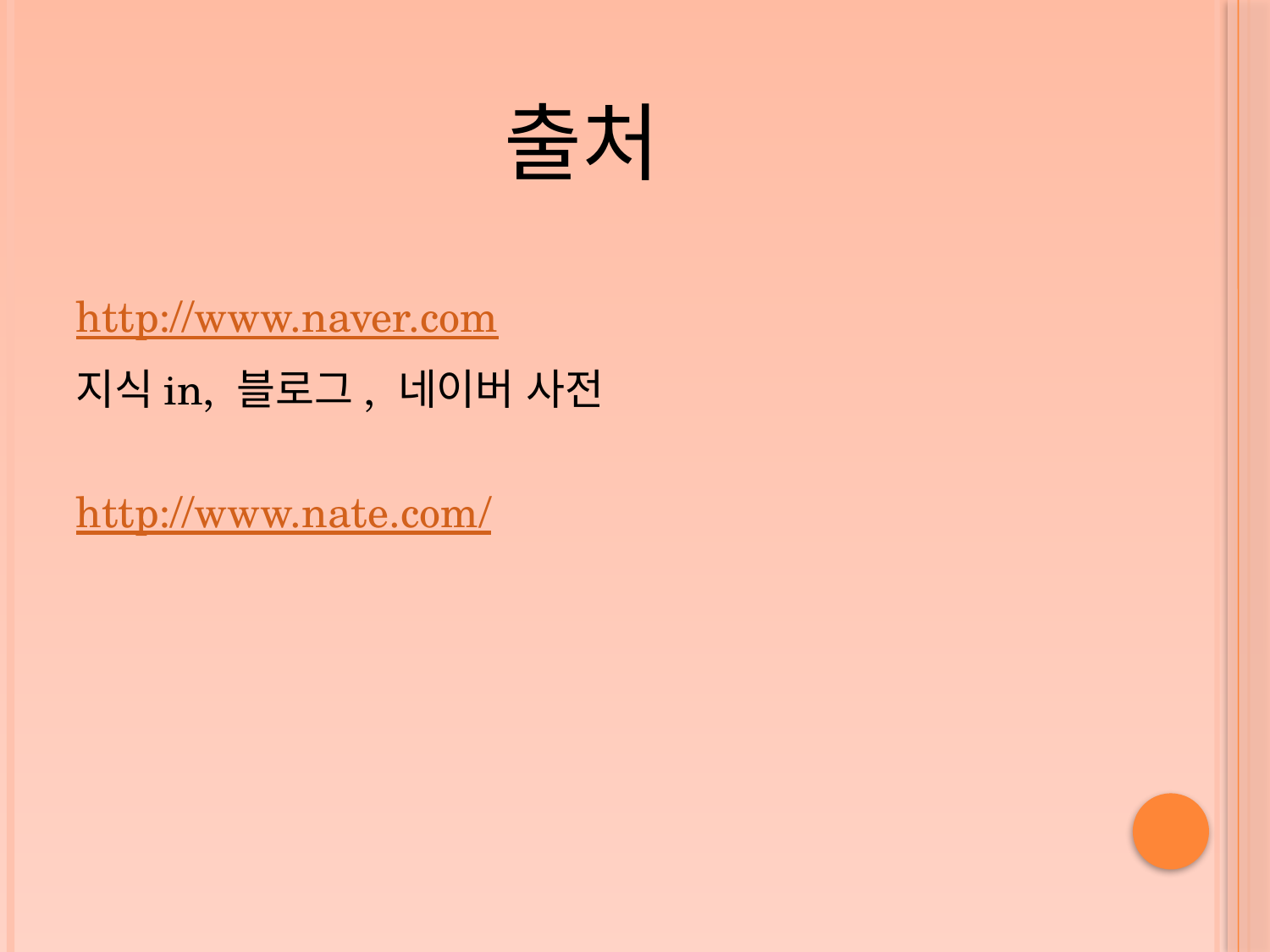

# 출처

http://www.naver.com
지식in, 블로그, 네이버 사전

http://www.nate.com/